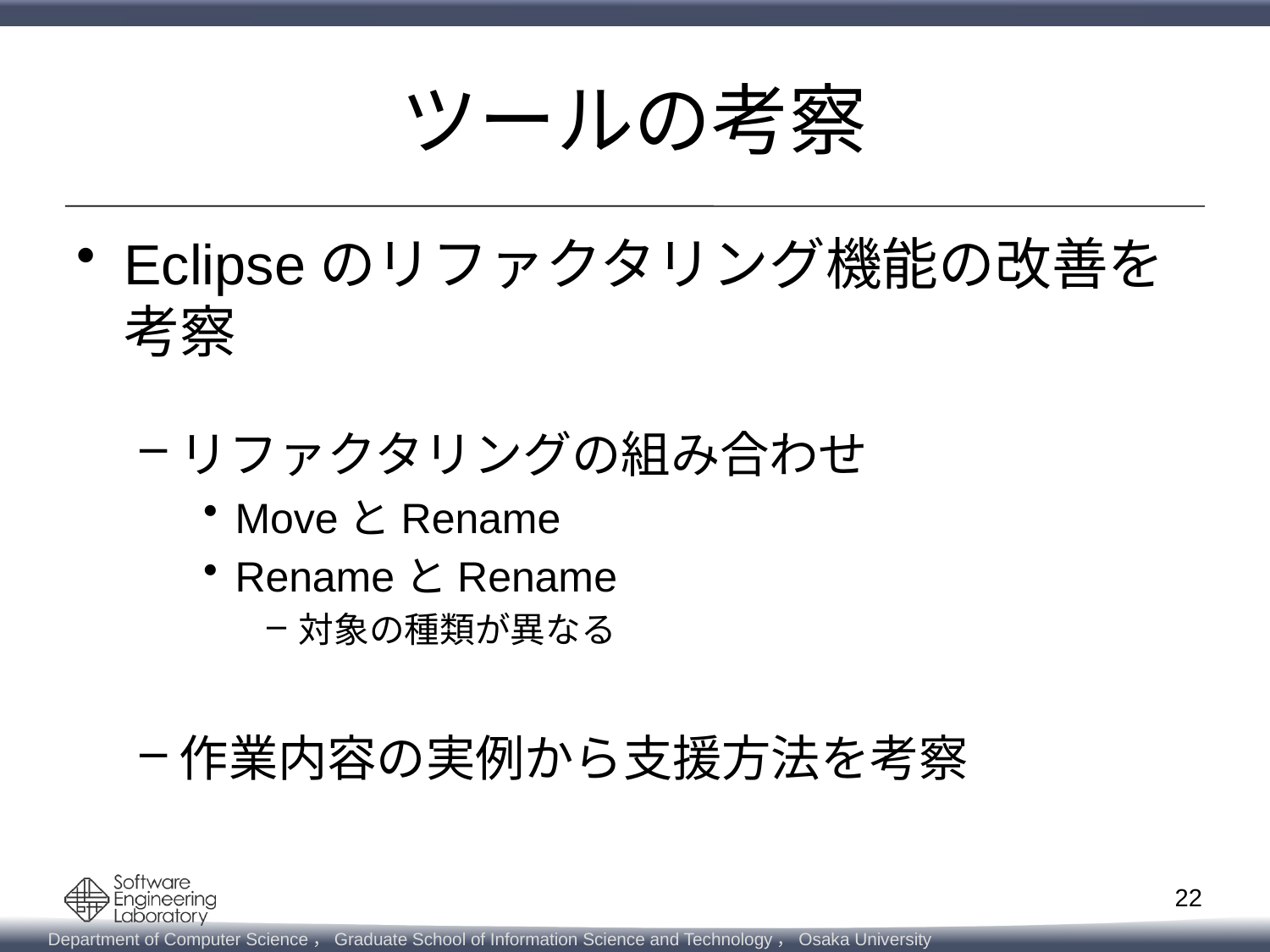

# ツールの考察
Eclipseのリファクタリング機能の改善を考察

リファクタリングの組み合わせ
MoveとRename
RenameとRename
対象の種類が異なる

作業内容の実例から支援方法を考察

22